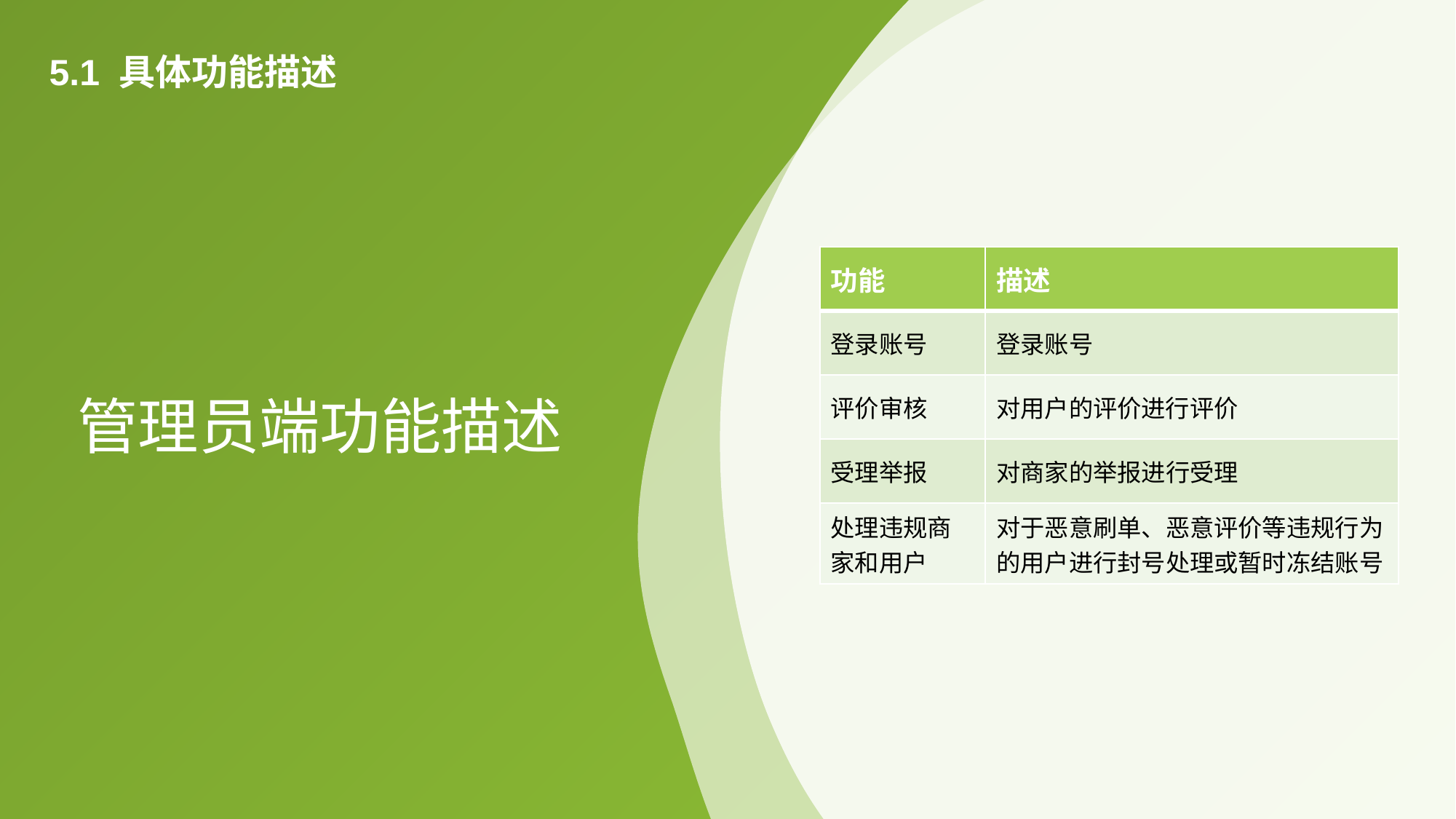

5.1 具体功能描述
| 功能 | 描述 |
| --- | --- |
| 登录账号 | 登录账号 |
| 评价审核 | 对用户的评价进行评价 |
| 受理举报 | 对商家的举报进行受理 |
| 处理违规商家和用户 | 对于恶意刷单、恶意评价等违规行为的用户进行封号处理或暂时冻结账号 |
管理员端功能描述